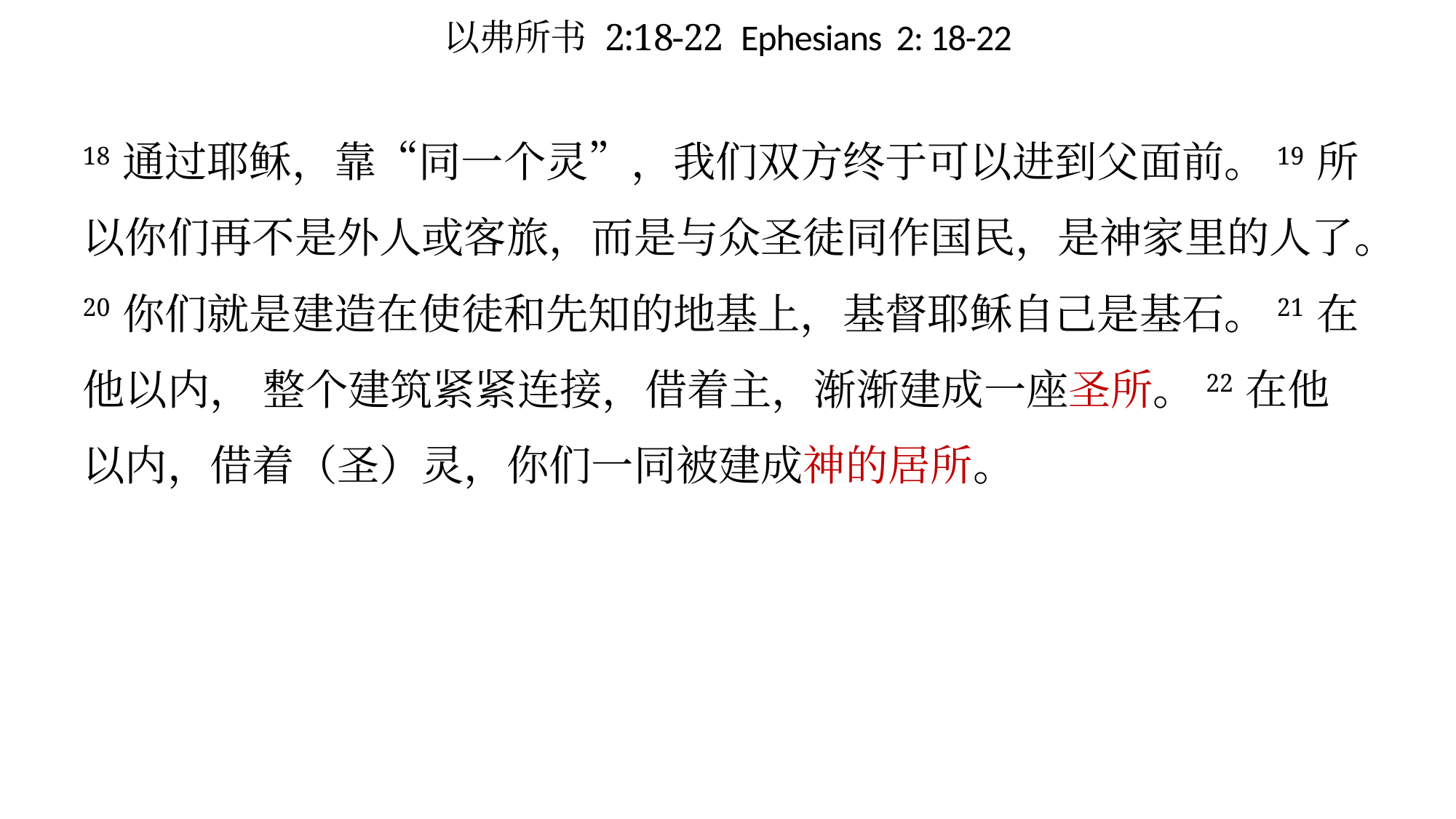

# 以弗所书 2:18-22  Ephesians  2: 18-22
18 通过耶稣，靠“同一个灵”，我们双方终于可以进到父面前。19 所以你们再不是外人或客旅，而是与众圣徒同作国民，是神家里的人了。20 你们就是建造在使徒和先知的地基上，基督耶稣自己是基石。21 在他以内， 整个建筑紧紧连接，借着主，渐渐建成一座圣所。22 在他以内，借着（圣）灵，你们一同被建成神的居所。